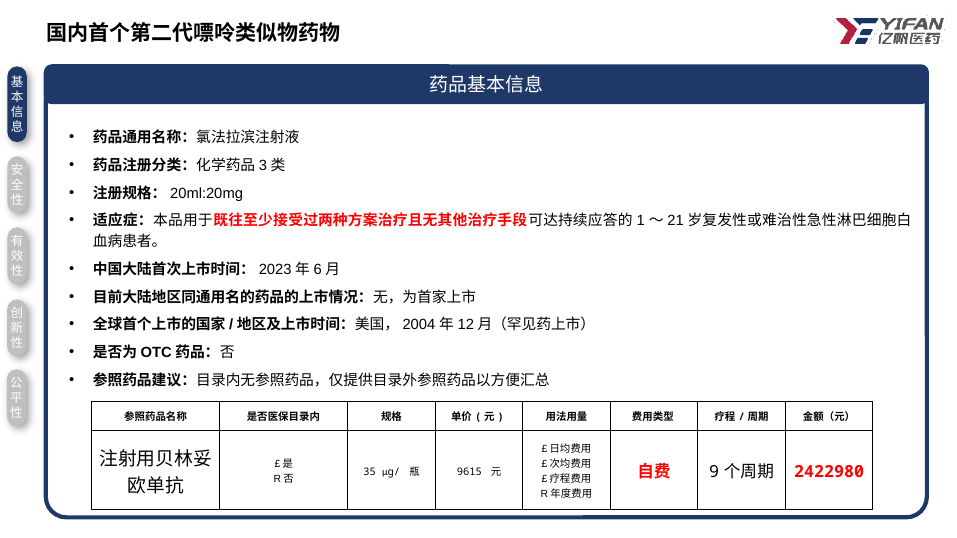

国内首个第二代嘌呤类似物药物
基本信息
药品基本信息

药品通用名称：氯法拉滨注射液
药品注册分类：化学药品3类
注册规格：20ml:20mg
适应症：本品用于既往至少接受过两种方案治疗且无其他治疗手段可达持续应答的1～21岁复发性或难治性急性淋巴细胞白血病患者。
中国大陆首次上市时间：2023年6月
目前大陆地区同通用名的药品的上市情况：无，为首家上市
全球首个上市的国家/地区及上市时间：美国，2004年12月（罕见药上市）
是否为OTC药品：否
参照药品建议：目录内无参照药品，仅提供目录外参照药品以方便汇总
安全性
有效性
创新性
公平性
| 参照药品名称 | 是否医保目录内 | 规格 | 单价(元) | 用法用量 | 费用类型 | 疗程/周期 | 金额（元） |
| --- | --- | --- | --- | --- | --- | --- | --- |
| 注射用贝林妥欧单抗 | £是 R否 | 35 μg/ 瓶 | 9615 元 | £日均费用 £次均费用 £疗程费用 R年度费用 | 自费 | 9个周期 | 2422980 |